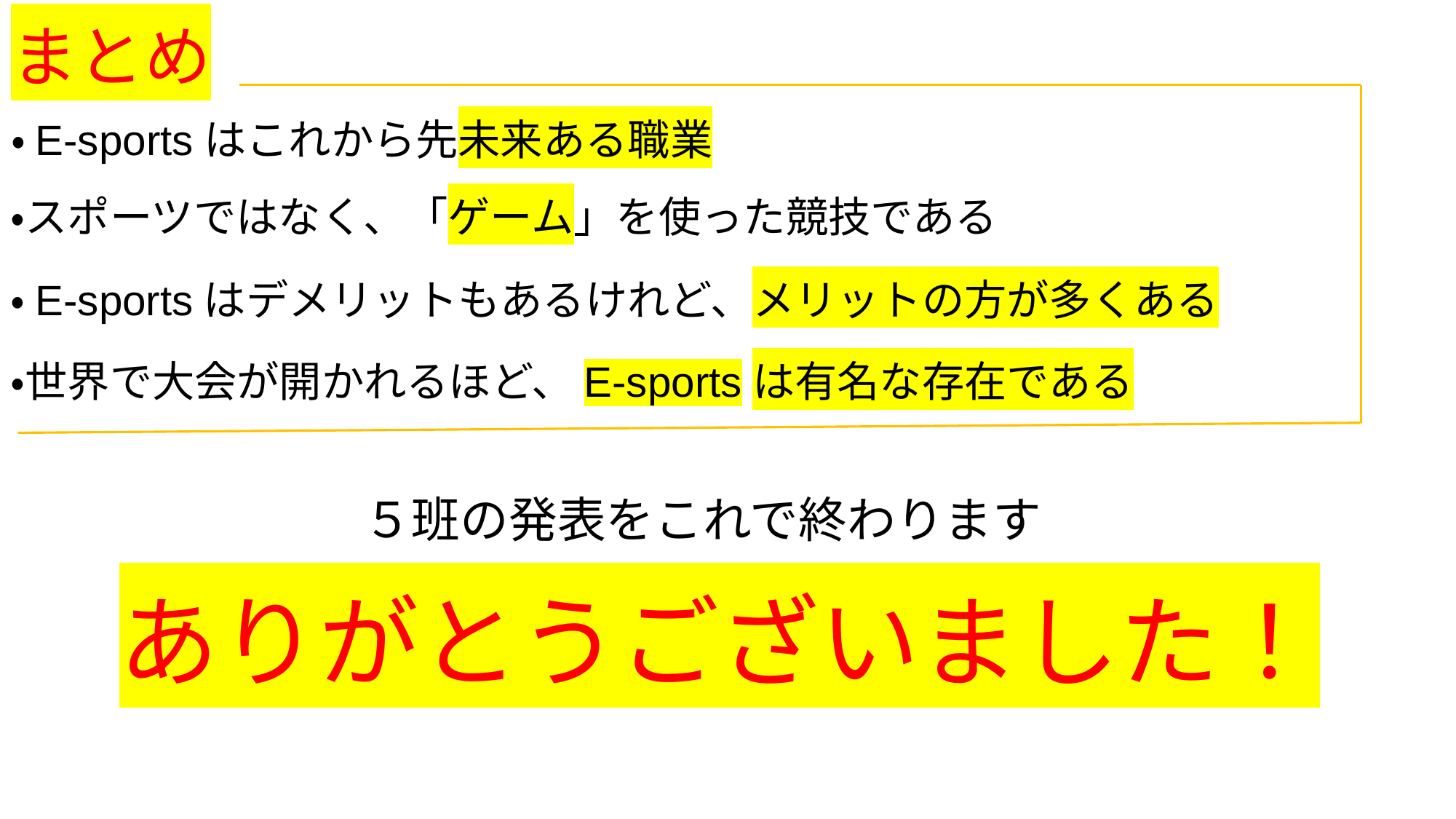

# まとめ
・E-sportsはこれから先未来ある職業
・スポーツではなく、「ゲーム」を使った競技である
・E-sportsはデメリットもあるけれど、メリットの方が多くある
・世界で大会が開かれるほど、E-sportsは有名な存在である
５班の発表をこれで終わります
ありがとうございました！